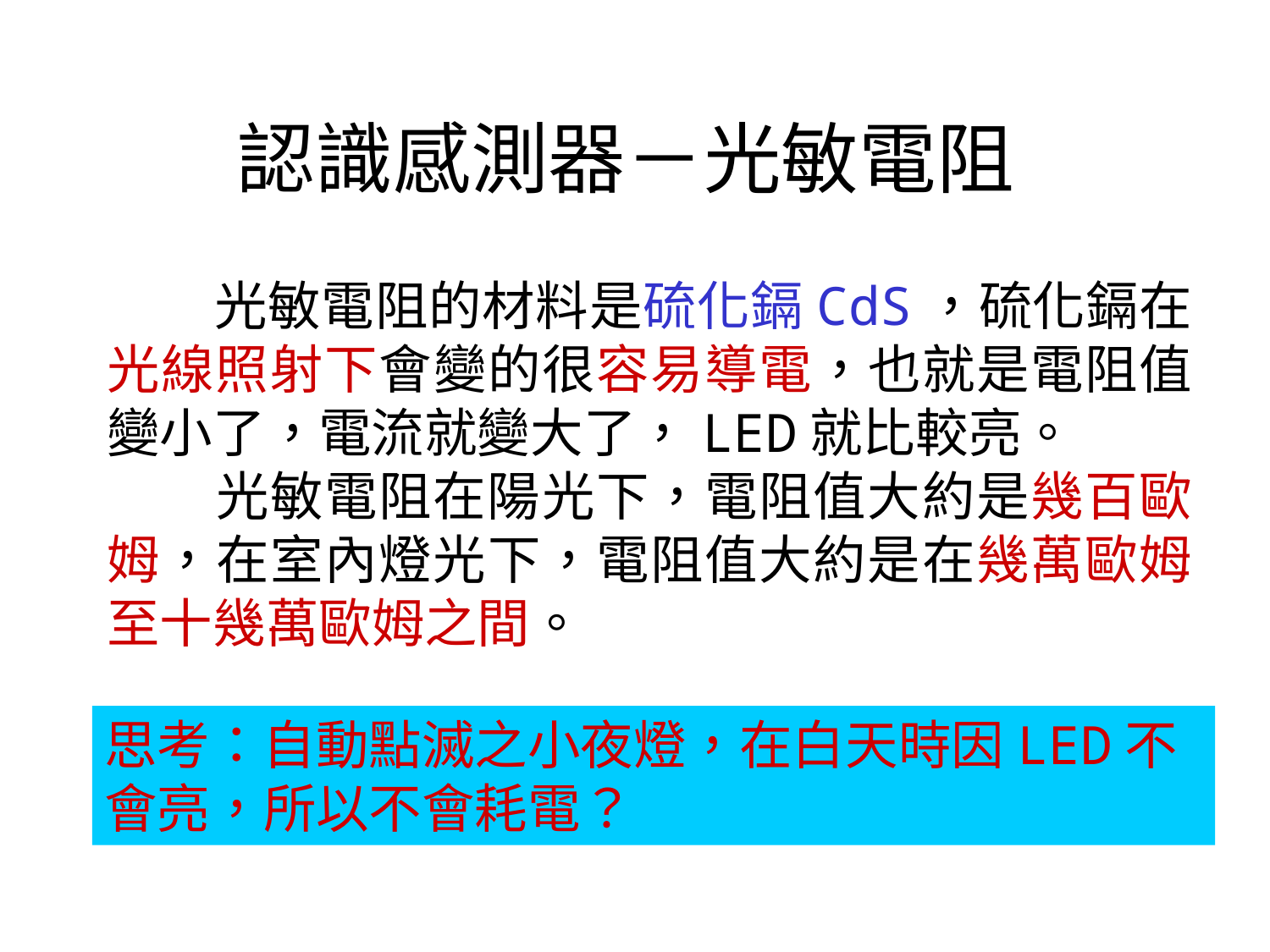

# 認識感測器－光敏電阻
　　光敏電阻的材料是硫化鎘CdS，硫化鎘在光線照射下會變的很容易導電，也就是電阻值變小了，電流就變大了，LED就比較亮。
　　光敏電阻在陽光下，電阻值大約是幾百歐姆，在室內燈光下，電阻值大約是在幾萬歐姆至十幾萬歐姆之間。

思考：自動點滅之小夜燈，在白天時因LED不會亮，所以不會耗電？